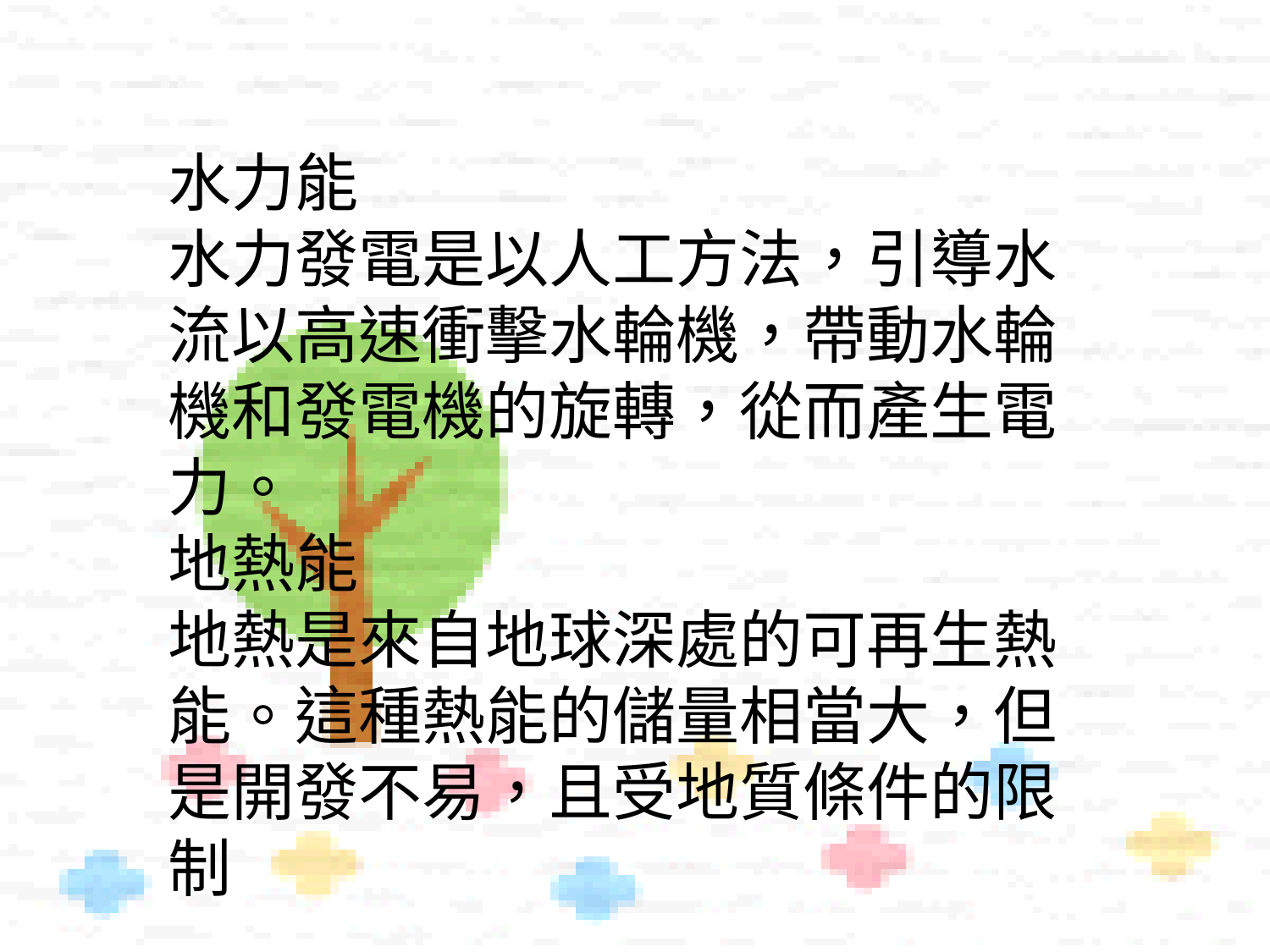

水力能
水力發電是以人工方法，引導水流以高速衝擊水輪機，帶動水輪機和發電機的旋轉，從而產生電力。
地熱能
地熱是來自地球深處的可再生熱能。這種熱能的儲量相當大，但是開發不易，且受地質條件的限制
#